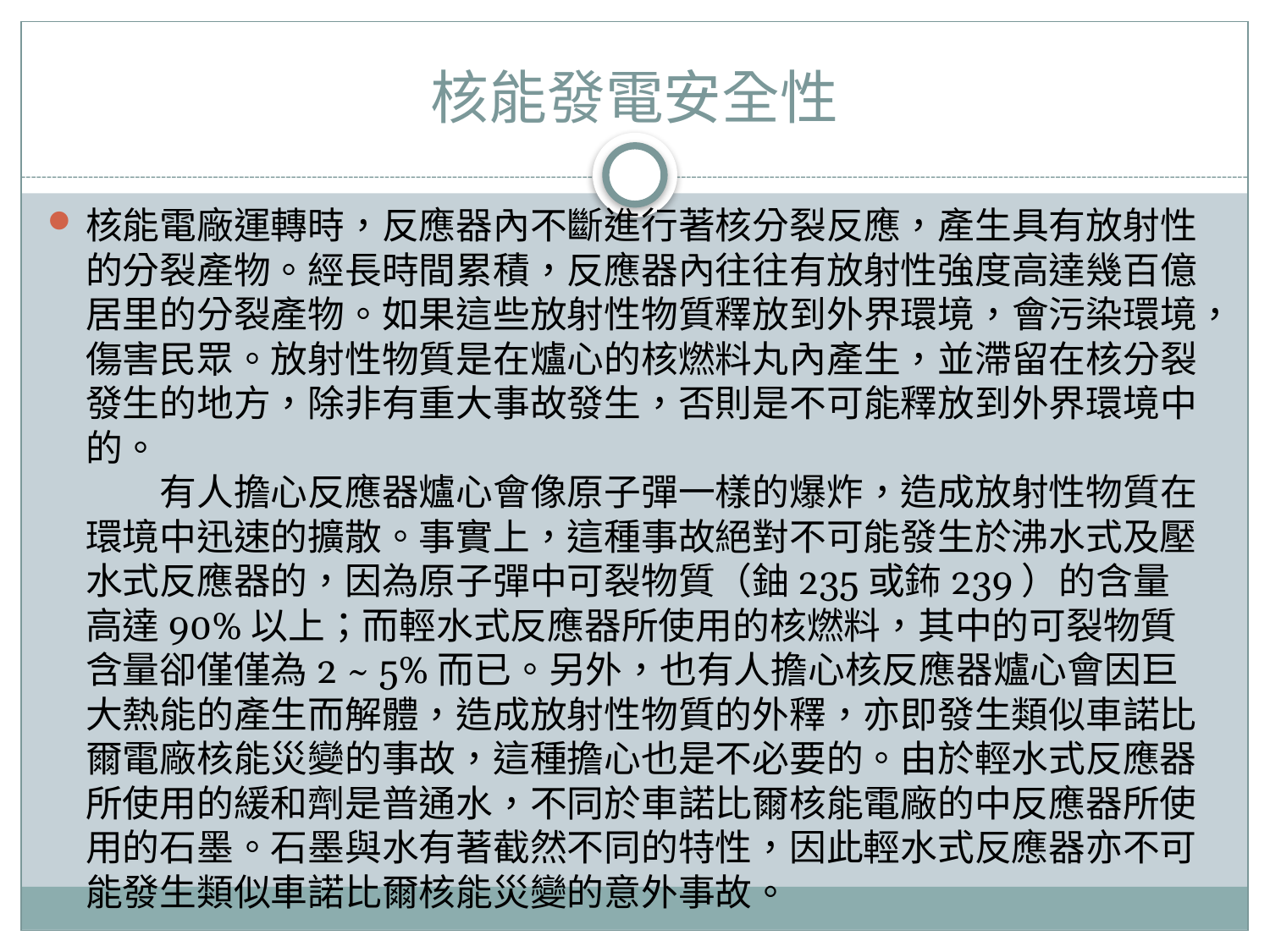

# 核能發電安全性
核能電廠運轉時，反應器內不斷進行著核分裂反應，產生具有放射性的分裂產物。經長時間累積，反應器內往往有放射性強度高達幾百億居里的分裂產物。如果這些放射性物質釋放到外界環境，會污染環境，傷害民眾。放射性物質是在爐心的核燃料丸內產生，並滯留在核分裂發生的地方，除非有重大事故發生，否則是不可能釋放到外界環境中的。
　　有人擔心反應器爐心會像原子彈一樣的爆炸，造成放射性物質在環境中迅速的擴散。事實上，這種事故絕對不可能發生於沸水式及壓水式反應器的，因為原子彈中可裂物質（鈾235或鈽239）的含量高達90%以上；而輕水式反應器所使用的核燃料，其中的可裂物質含量卻僅僅為2 ~ 5%而已。另外，也有人擔心核反應器爐心會因巨大熱能的產生而解體，造成放射性物質的外釋，亦即發生類似車諾比爾電廠核能災變的事故，這種擔心也是不必要的。由於輕水式反應器所使用的緩和劑是普通水，不同於車諾比爾核能電廠的中反應器所使用的石墨。石墨與水有著截然不同的特性，因此輕水式反應器亦不可能發生類似車諾比爾核能災變的意外事故。